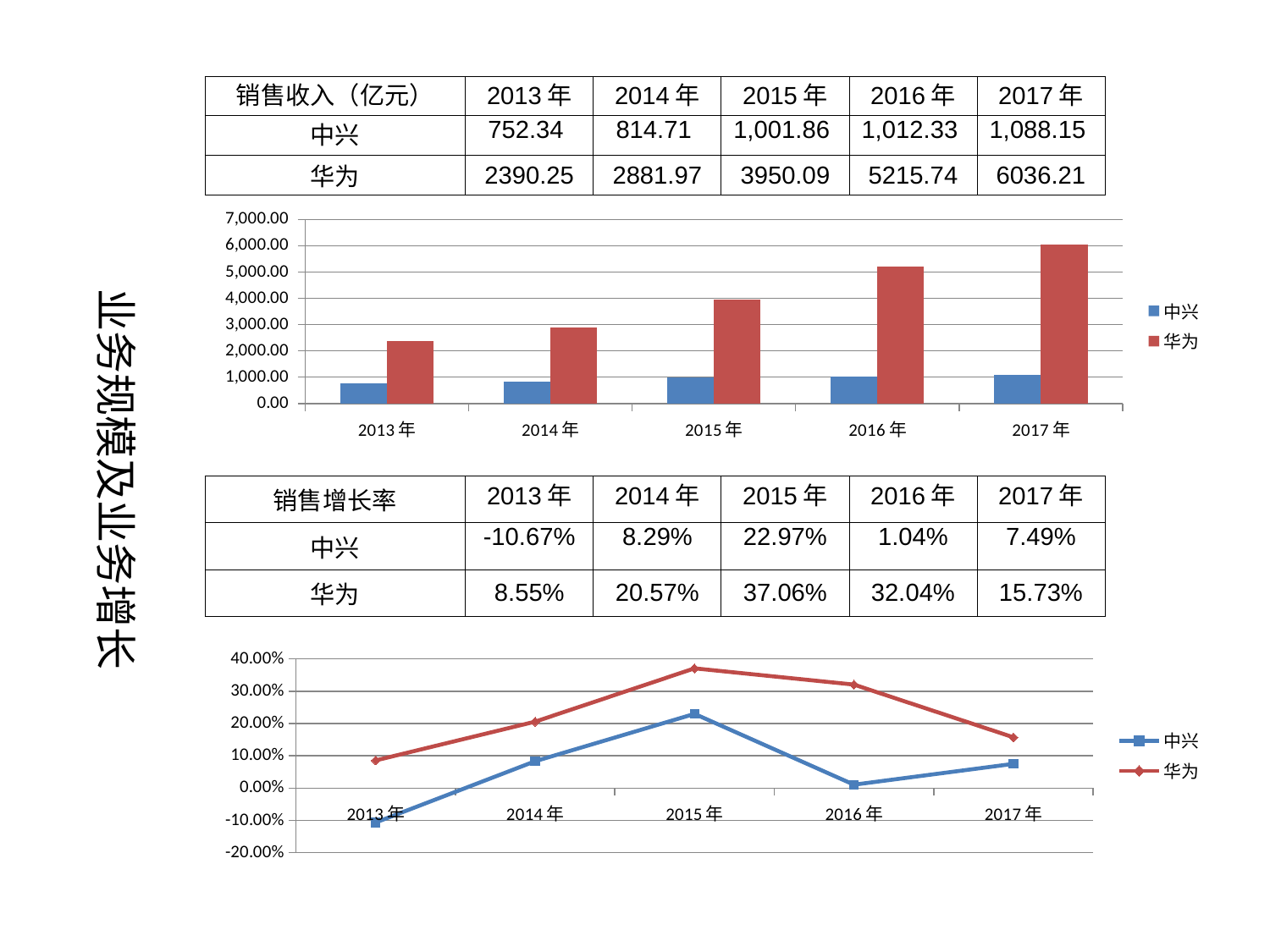

| 销售收入（亿元） | 2013年 | 2014年 | 2015年 | 2016年 | 2017年 |
| --- | --- | --- | --- | --- | --- |
| 中兴 | 752.34 | 814.71 | 1,001.86 | 1,012.33 | 1,088.15 |
| 华为 | 2390.25 | 2881.97 | 3950.09 | 5215.74 | 6036.21 |

### Chart

| Category | 中兴 | 华为 |
|---|---|---|
| 2013年 | 752.3372399999993 | 2390.25 |
| 2014年 | 814.71275 | 2881.970000000001 |
| 2015年 | 1001.86389 | 3950.09 |
| 2016年 | 1012.3318199999997 | 5215.74 |
| 2017年 | 1088.1527299999998 | 6036.21 |
业务规模及业务增长
| 销售增长率 | 2013年 | 2014年 | 2015年 | 2016年 | 2017年 |
| --- | --- | --- | --- | --- | --- |
| 中兴 | -10.67% | 8.29% | 22.97% | 1.04% | 7.49% |
| 华为 | 8.55% | 20.57% | 37.06% | 32.04% | 15.73% |

### Chart

| Category | 中兴 | 华为 |
|---|---|---|
| 2013年 | -0.10668941687742681 | 0.0855003224370795 |
| 2014年 | 0.08290897576730365 | 0.2057190670431963 |
| 2015年 | 0.22971426432199576 | 0.37062148460948624 |
| 2016年 | 0.010448455228783656 | 0.32041042102838174 |
| 2017年 | 0.07489729009999911 | 0.15730653751912496 |